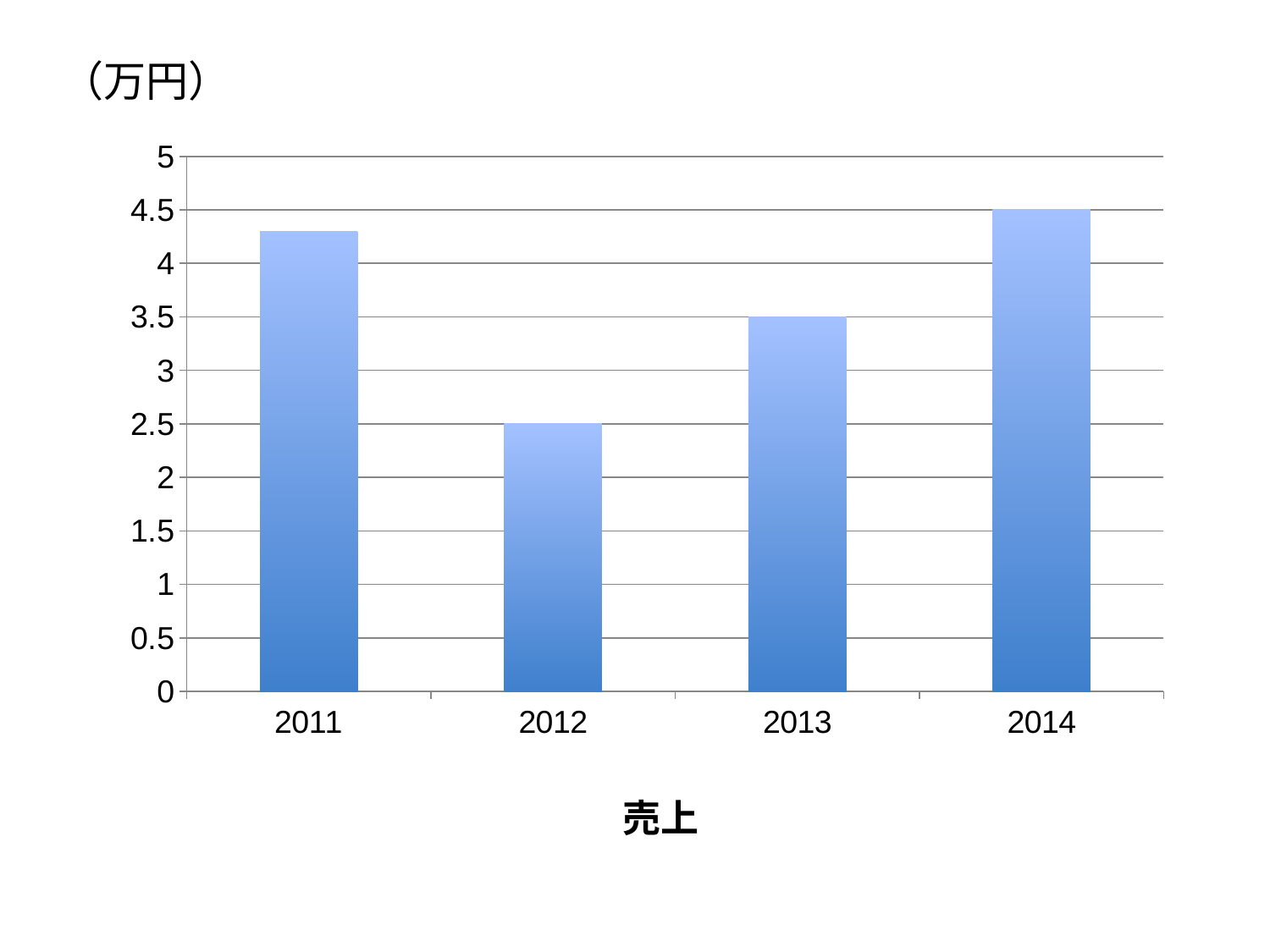

（万円）

### Chart:

| Category | 売上 |
|---|---|
| 2011.0 | 4.3 |
| 2012.0 | 2.5 |
| 2013.0 | 3.5 |
| 2014.0 | 4.5 |